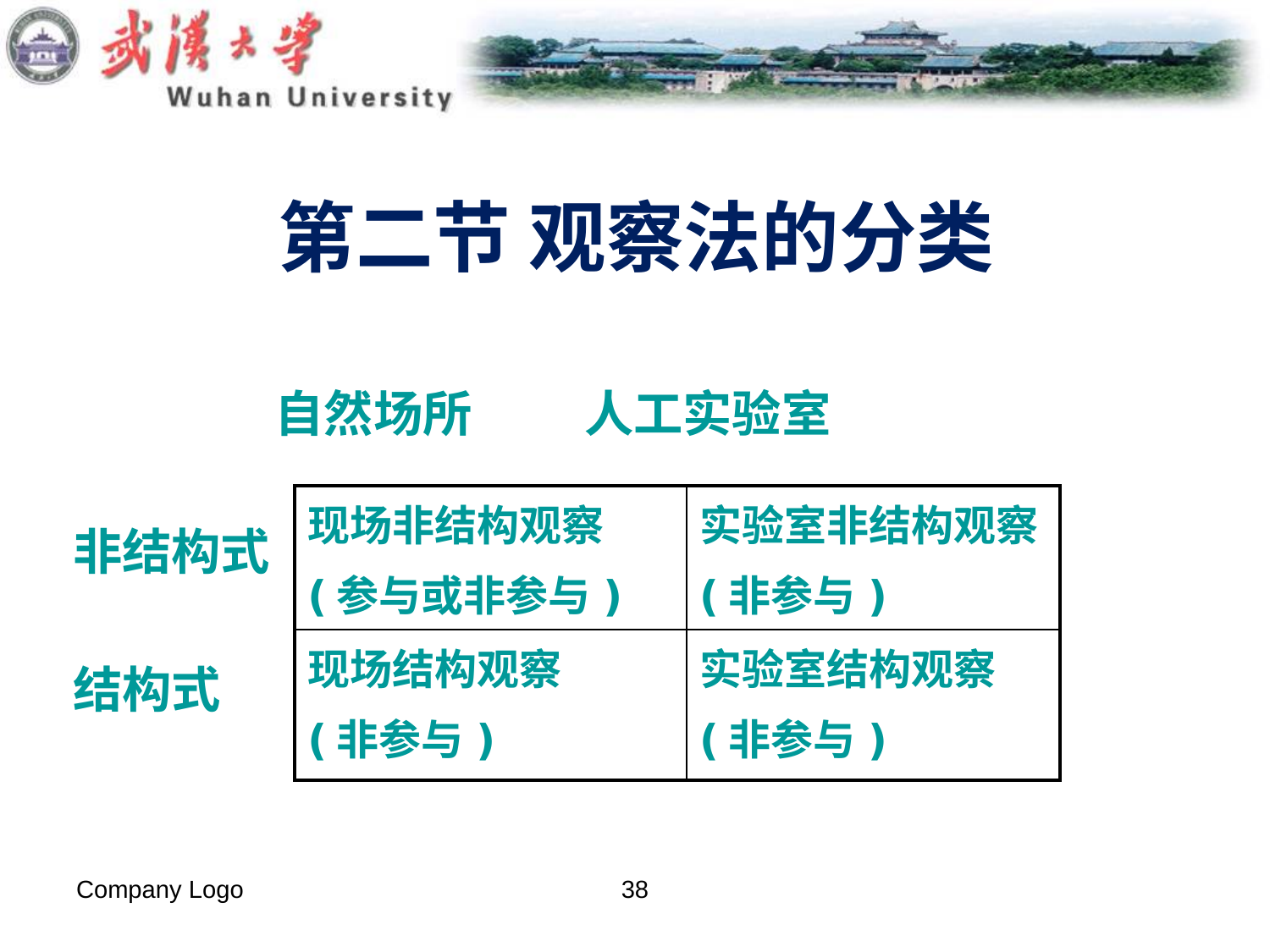

# 第二节 观察法的分类

                     自然场所          人工实验室

   非结构式

   结构式
| 现场非结构观察 (参与或非参与) | 实验室非结构观察 (非参与) |
| --- | --- |
| 现场结构观察 (非参与) | 实验室结构观察 (非参与) |
Company Logo
38